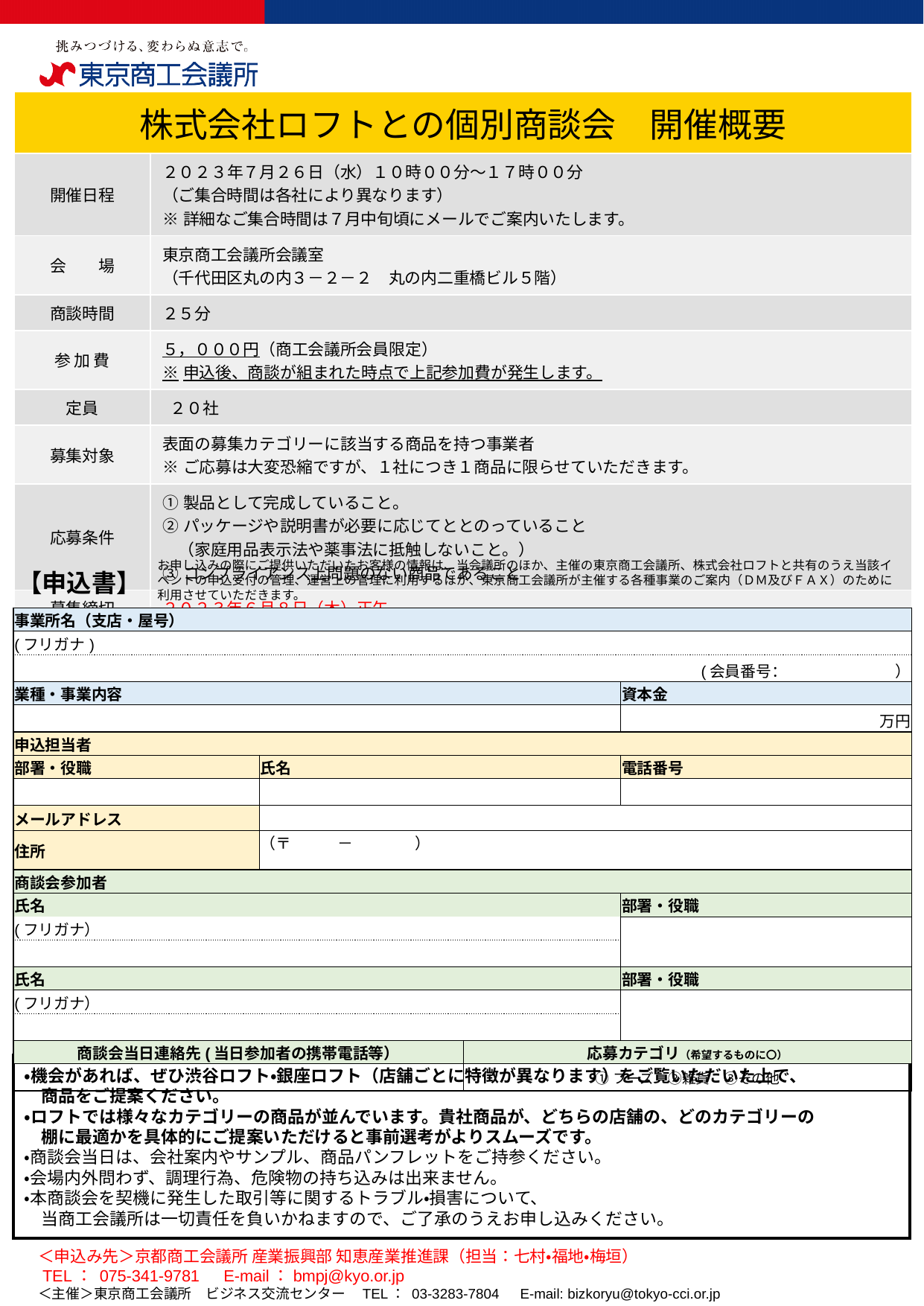

| 株式会社ロフトとの個別商談会　開催概要 |  |
| --- | --- |
| 開催日程 | ２０２３年７月２６日（水）１０時００分～１７時００分 （ご集合時間は各社により異なります） ※詳細なご集合時間は７月中旬頃にメールでご案内いたします。 |
| 会　　場 | 東京商工会議所会議室 （千代田区丸の内３－２－２　丸の内二重橋ビル５階） |
| 商談時間 | ２５分 |
| 参 加 費 | ５，０００円（商工会議所会員限定） ※申込後、商談が組まれた時点で上記参加費が発生します。 |
| 定員 | ２０社 |
| 募集対象 | 表面の募集カテゴリーに該当する商品を持つ事業者 ※ご応募は大変恐縮ですが、１社につき１商品に限らせていただきます。 |
| 応募条件 | ①製品として完成していること。 ②パッケージや説明書が必要に応じてととのっていること 　（家庭用品表示法や薬事法に抵触しないこと。） ③コンプライアンス上問題のない商品であること |
| 募集締切 | ２０２３年６月８日（木）正午 |
お申し込みの際にご提供いただいたお客様の情報は、当会議所のほか、主催の東京商工会議所、株式会社ロフトと共有のうえ当該イベントの申込受付の管理、運営上の管理に利用するほか、東京商工会議所が主催する各種事業のご案内（ＤＭ及びＦＡＸ）のために利用させていただきます。
【申込書】

| 事業所名（支店・屋号） |  |  |  |
| --- | --- | --- | --- |
| (フリガナ) |  |  |  |
| (会員番号：　　　　　　　） |  |  |  |
| 業種・事業内容 |  |  | 資本金 |
|  |  |  | 万円 |
| 申込担当者 |  |  |  |
| 部署・役職 | 氏名 |  | 電話番号 |
|  |  |  |  |
| メールアドレス |  |  |  |
| 住所 | （〒　　　－　　　　） |  |  |
| 商談会参加者 |  |  |  |
| 氏名 |  |  | 部署・役職 |
| (フリガナ） |  |  |  |
|  |  |  |  |
| 氏名 |  |  | 部署・役職 |
| (フリガナ） |  |  |  |
|  |  |  |  |
| 商談会当日連絡先(当日参加者の携帯電話等） |  | 応募カテゴリ（希望するものに〇） |  |
|  |  | ①フーズ　②雑貨　③その他 |  |
・機会があれば、ぜひ渋谷ロフト・銀座ロフト（店舗ごとに特徴が異なります）をご覧いただいた上で、
　商品をご提案ください。
・ロフトでは様々なカテゴリーの商品が並んでいます。貴社商品が、どちらの店舗の、どのカテゴリーの
　棚に最適かを具体的にご提案いただけると事前選考がよりスムーズです。
・商談会当日は、会社案内やサンプル、商品パンフレットをご持参ください。
・会場内外問わず、調理行為、危険物の持ち込みは出来ません。
・本商談会を契機に発生した取引等に関するトラブル・損害について、
　当商工会議所は一切責任を負いかねますので、ご了承のうえお申し込みください。
＜申込み先＞京都商工会議所 産業振興部 知恵産業推進課（担当：七村・福地・梅垣）
 TEL： 075-341‐9781　E-mail：bmpj@kyo.or.jp
＜主催＞東京商工会議所　ビジネス交流センター　TEL： 03-3283-7804　E-mail: bizkoryu@tokyo-cci.or.jp